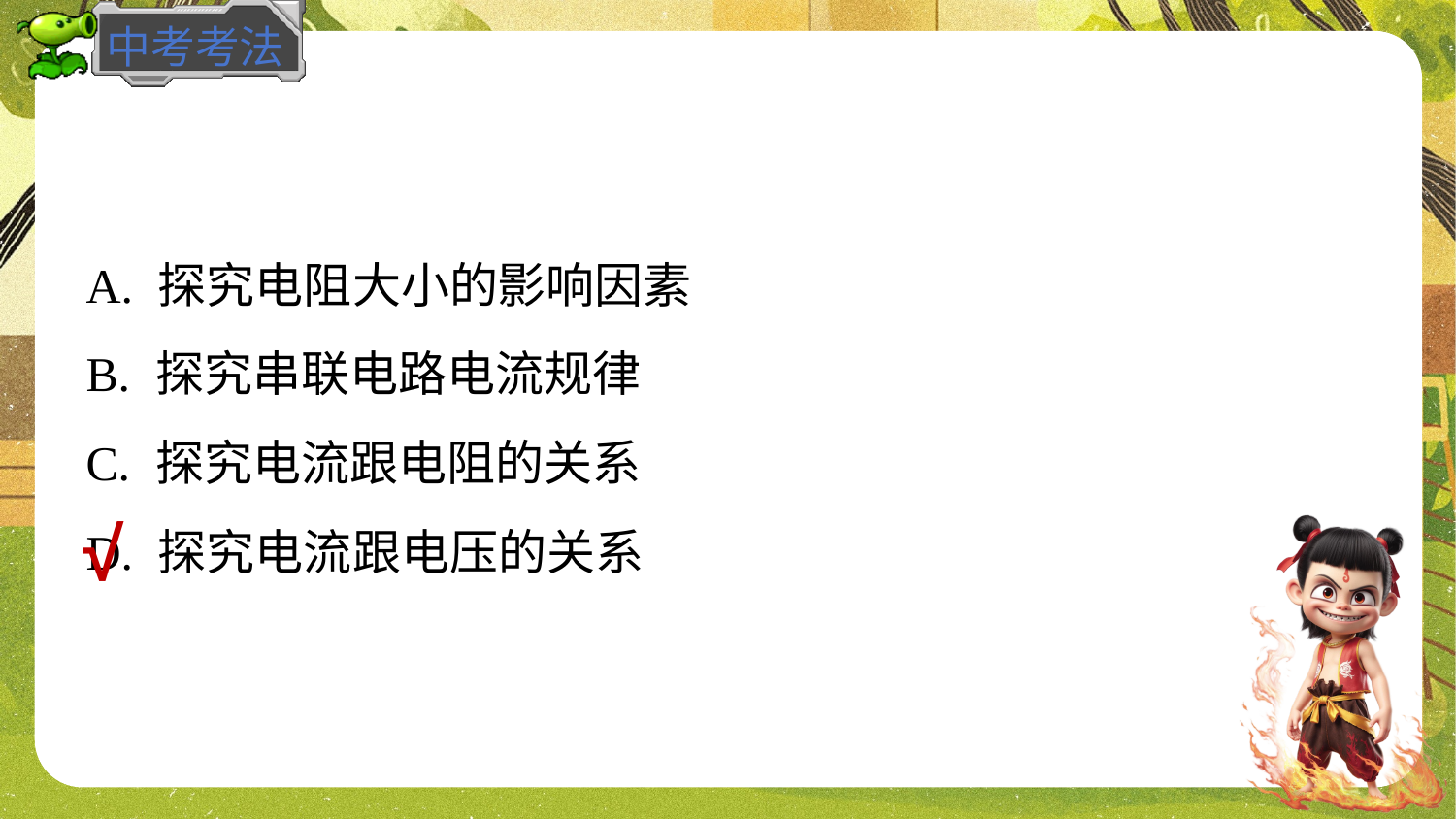

A. 探究电阻大小的影响因素
B. 探究串联电路电流规律
C. 探究电流跟电阻的关系
D. 探究电流跟电压的关系
√